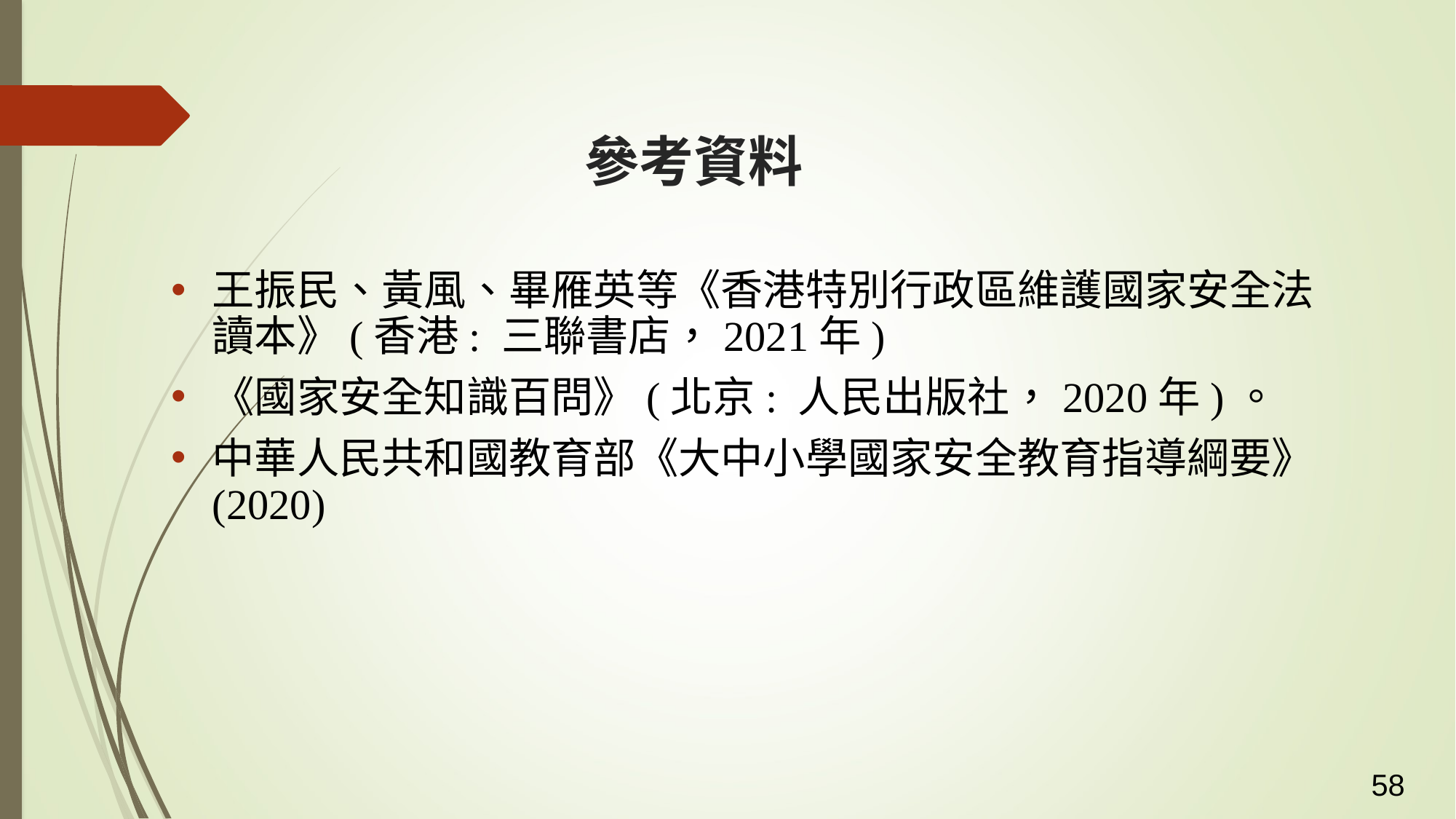

# 參考資料
王振民、黃風、畢雁英等《香港特別行政區維護國家安全法讀本》(香港: 三聯書店，2021年)
《國家安全知識百問》(北京: 人民出版社，2020年)。
中華人民共和國教育部《大中小學國家安全教育指導綱要》(2020)

58